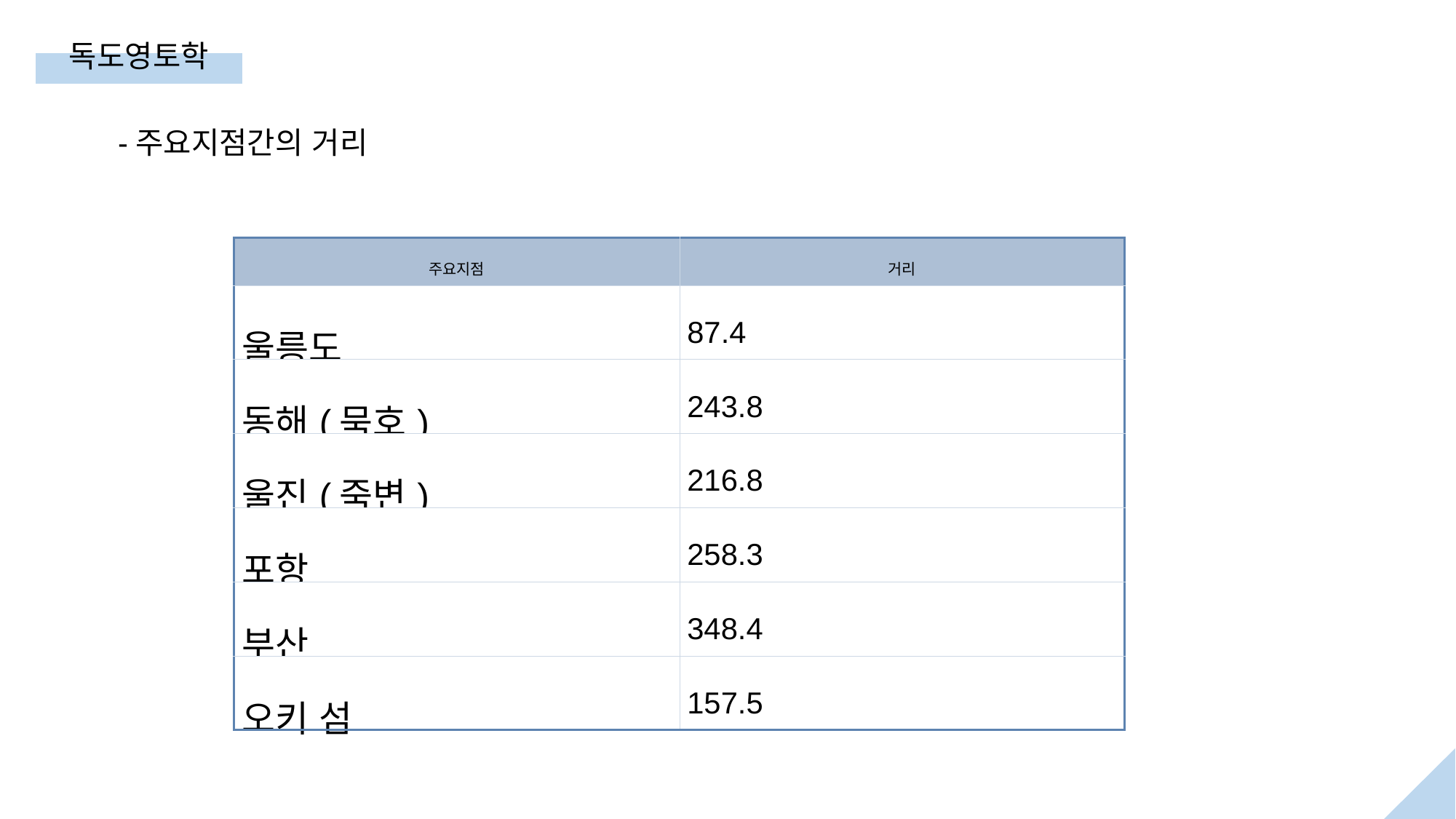

독도영토학

-주요지점간의 거리
| 주요지점 | 거리 |
| --- | --- |
| 울릉도 | 87.4 |
| 동해(묵호) | 243.8 |
| 울진(죽변) | 216.8 |
| 포항 | 258.3 |
| 부산 | 348.4 |
| 오키 섬 | 157.5 |